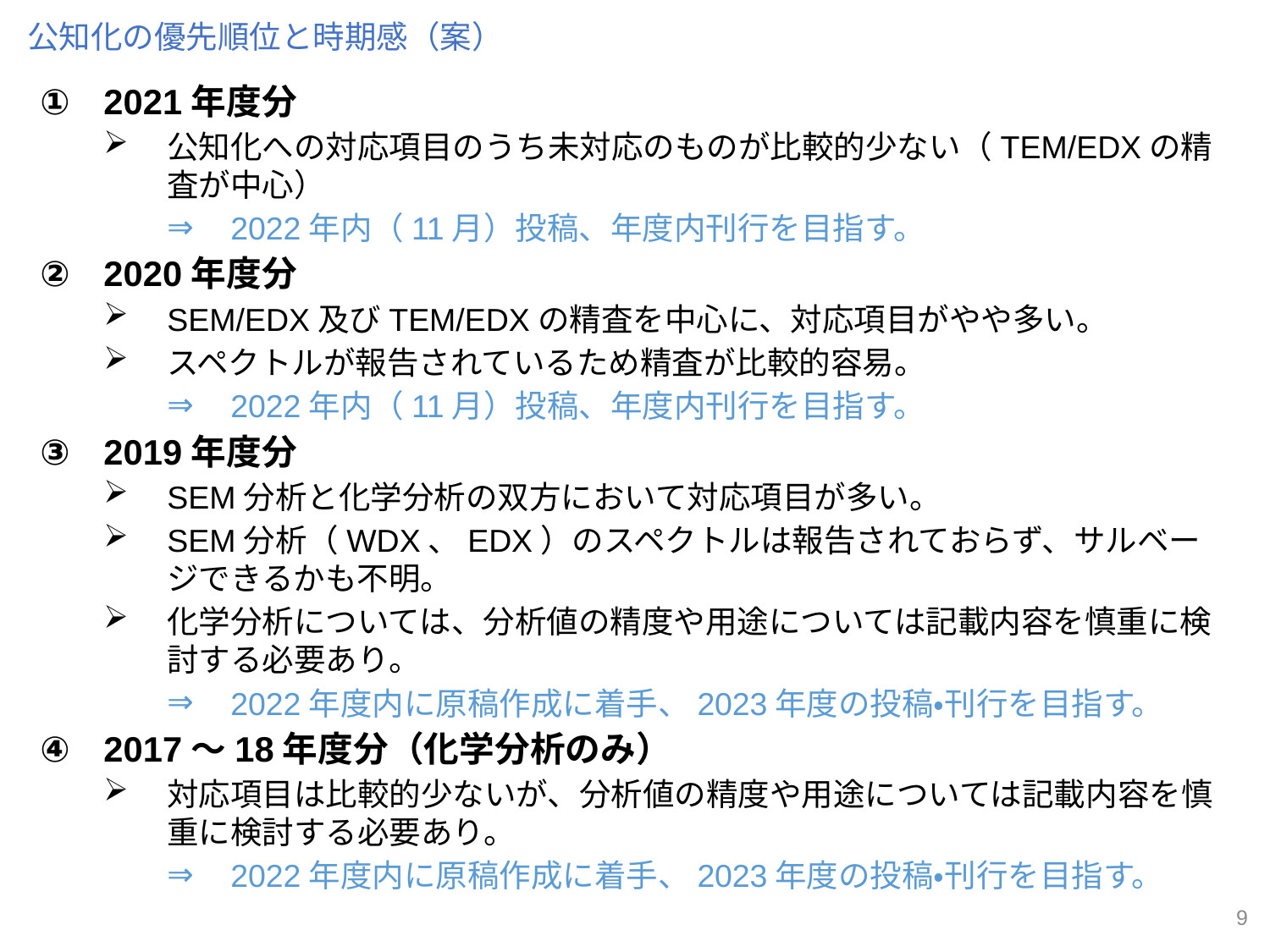

公知化の優先順位と時期感（案）
2021年度分
公知化への対応項目のうち未対応のものが比較的少ない（TEM/EDXの精査が中心）
2022年内（11月）投稿、年度内刊行を目指す。
2020年度分
SEM/EDX及びTEM/EDXの精査を中心に、対応項目がやや多い。
スペクトルが報告されているため精査が比較的容易。
2022年内（11月）投稿、年度内刊行を目指す。
2019年度分
SEM分析と化学分析の双方において対応項目が多い。
SEM分析（WDX、EDX）のスペクトルは報告されておらず、サルベージできるかも不明。
化学分析については、分析値の精度や用途については記載内容を慎重に検討する必要あり。
2022年度内に原稿作成に着手、2023年度の投稿・刊行を目指す。
2017～18年度分（化学分析のみ）
対応項目は比較的少ないが、分析値の精度や用途については記載内容を慎重に検討する必要あり。
2022年度内に原稿作成に着手、2023年度の投稿・刊行を目指す。

9